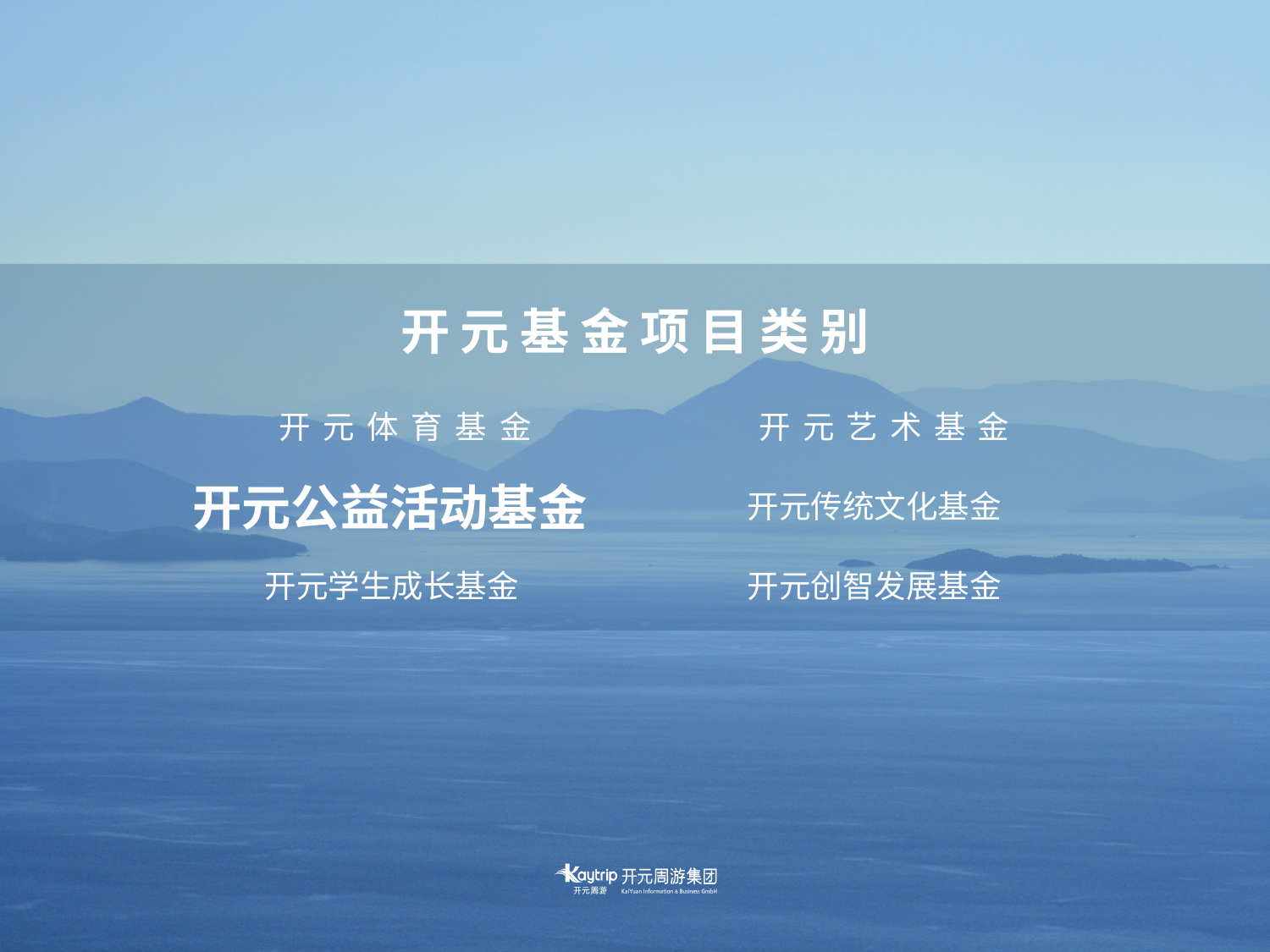

开元基金项目类别
| 开元体育基金 | 开元艺术基金 |
| --- | --- |
| 开元公益活动基金 | 开元传统文化基金 |
| 开元学生成长基金 | 开元创智发展基金 |
#